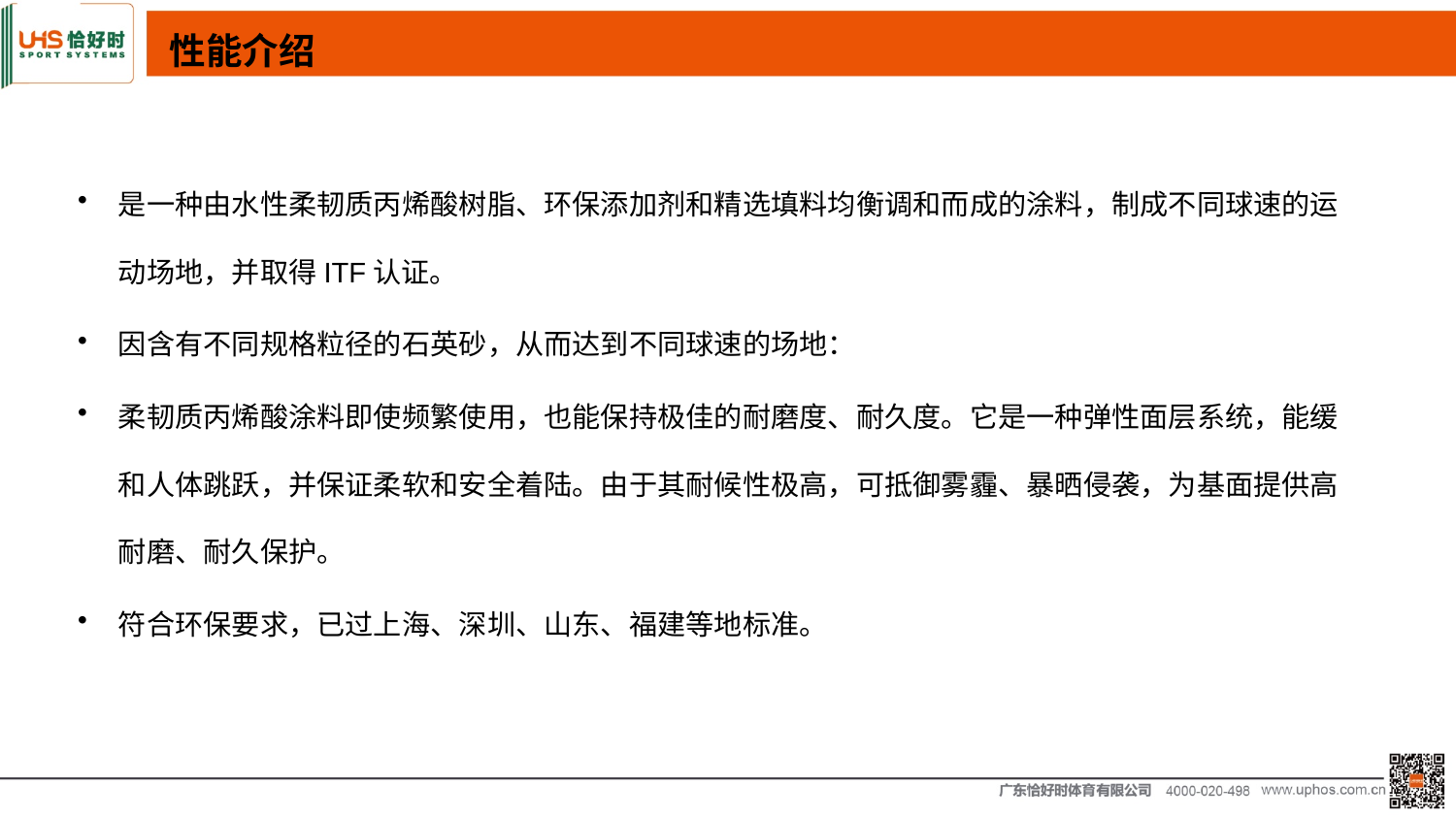

性能介绍
是一种由水性柔韧质丙烯酸树脂、环保添加剂和精选填料均衡调和而成的涂料，制成不同球速的运动场地，并取得ITF认证。
因含有不同规格粒径的石英砂，从而达到不同球速的场地：
柔韧质丙烯酸涂料即使频繁使用，也能保持极佳的耐磨度、耐久度。它是一种弹性面层系统，能缓和人体跳跃，并保证柔软和安全着陆。由于其耐候性极高，可抵御雾霾、暴晒侵袭，为基面提供高耐磨、耐久保护。
符合环保要求，已过上海、深圳、山东、福建等地标准。